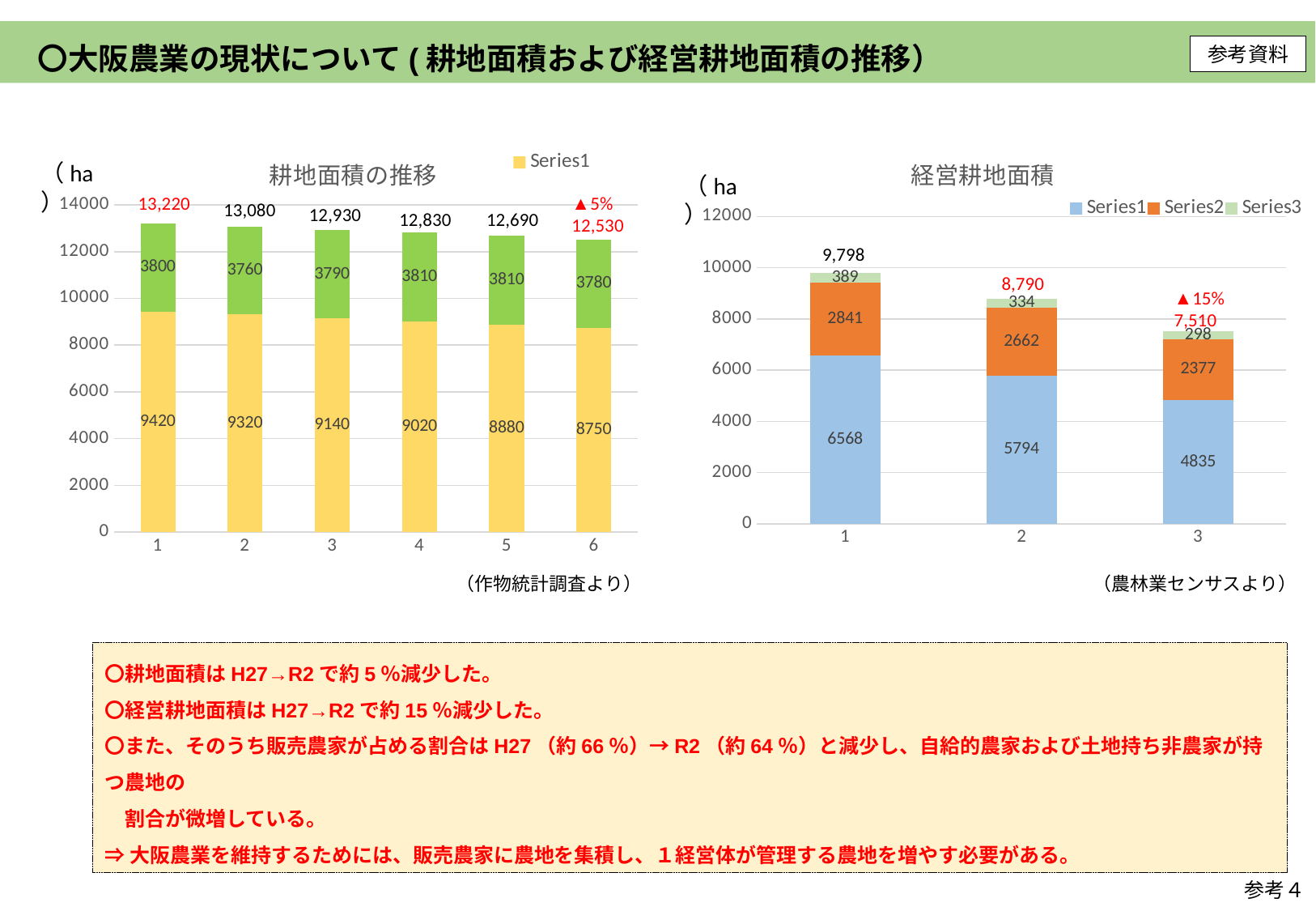

〇大阪農業の現状について(耕地面積および経営耕地面積の推移）
参考資料
資３

### Chart: 耕地面積の推移

| Category |  |  |  |
|---|---|---|---|

### Chart: 経営耕地面積

| Category |  |  |  |
|---|---|---|---|
（ha）
（ha）
13,220
▲5%
12,530
13,080
12,930
12,830
12,690
9,798
8,790
▲15%
7,510
（作物統計調査より）
（農林業センサスより）
〇耕地面積はH27→R2で約5％減少した。
〇経営耕地面積はH27→R2で約15％減少した。
〇また、そのうち販売農家が占める割合はH27（約66％）→R2（約64％）と減少し、自給的農家および土地持ち非農家が持つ農地の
　割合が微増している。
⇒大阪農業を維持するためには、販売農家に農地を集積し、１経営体が管理する農地を増やす必要がある。
参考４